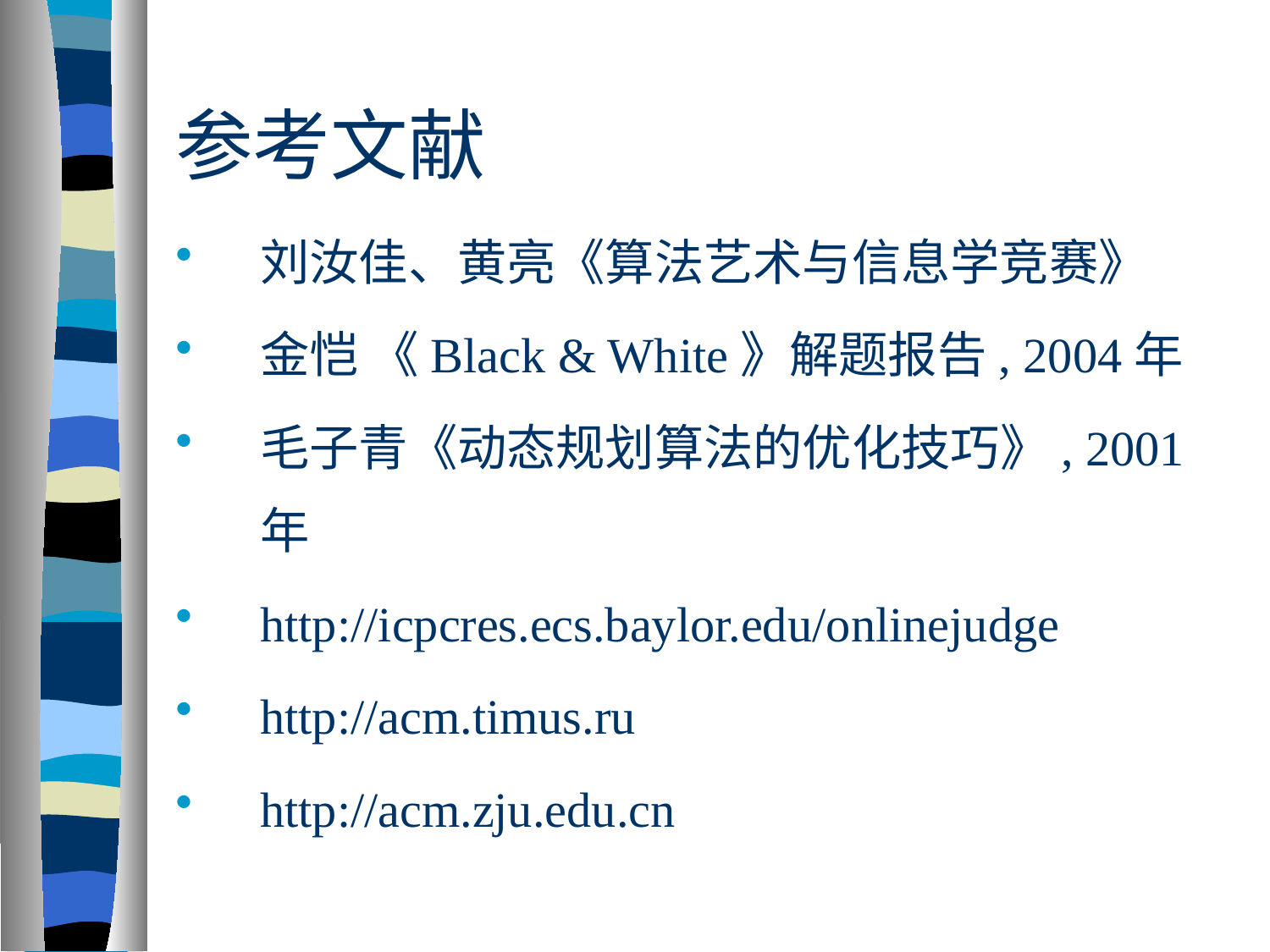

# 参考文献
刘汝佳、黄亮《算法艺术与信息学竞赛》
金恺 《Black & White》解题报告, 2004年
毛子青《动态规划算法的优化技巧》, 2001年
http://icpcres.ecs.baylor.edu/onlinejudge
http://acm.timus.ru
http://acm.zju.edu.cn